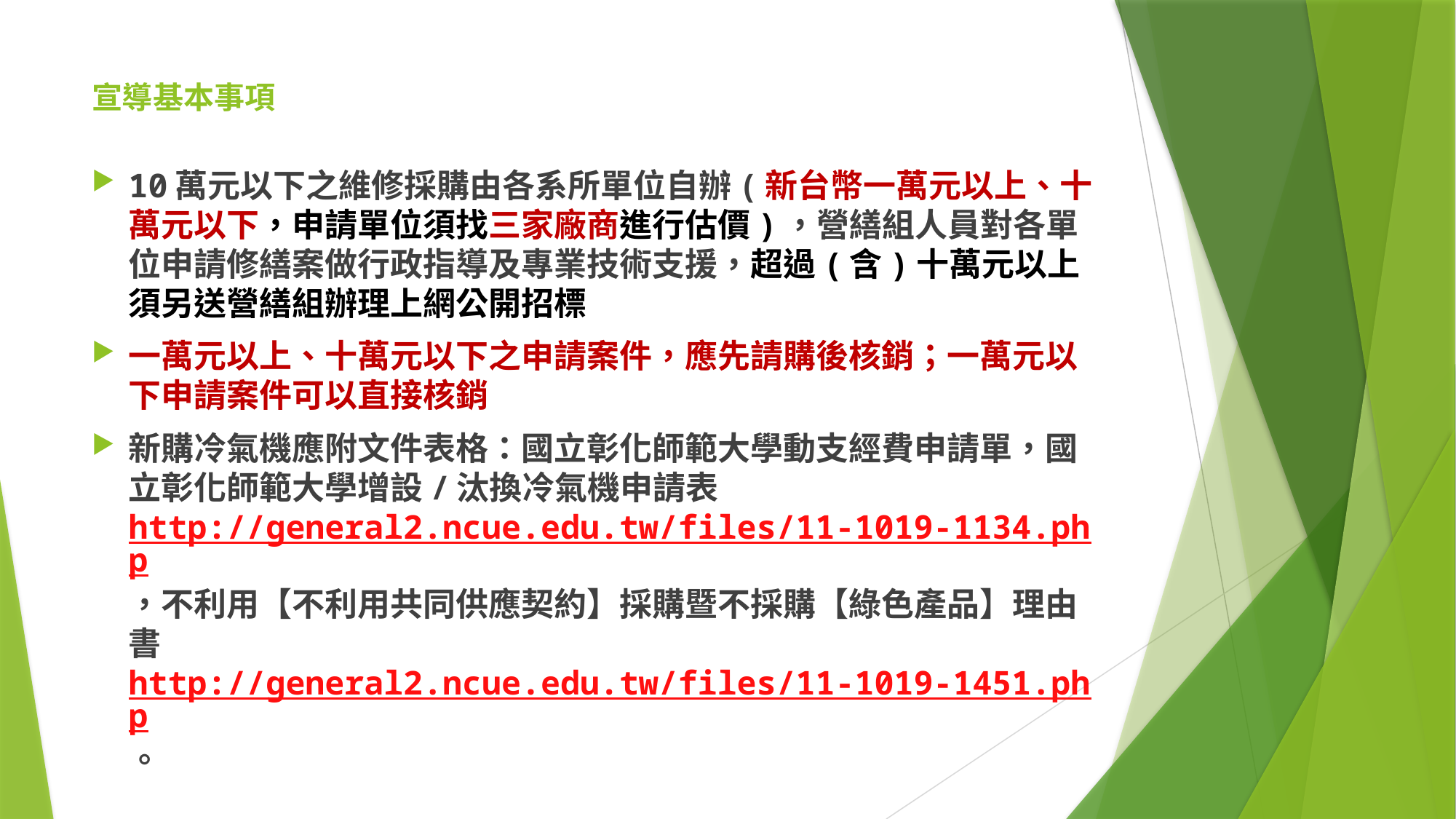

# 宣導基本事項
10萬元以下之維修採購由各系所單位自辦(新台幣一萬元以上、十萬元以下，申請單位須找三家廠商進行估價)，營繕組人員對各單位申請修繕案做行政指導及專業技術支援，超過(含)十萬元以上須另送營繕組辦理上網公開招標
一萬元以上、十萬元以下之申請案件，應先請購後核銷；一萬元以下申請案件可以直接核銷
新購冷氣機應附文件表格：國立彰化師範大學動支經費申請單，國立彰化師範大學增設/汰換冷氣機申請表http://general2.ncue.edu.tw/files/11-1019-1134.php，不利用【不利用共同供應契約】採購暨不採購【綠色產品】理由書http://general2.ncue.edu.tw/files/11-1019-1451.php。